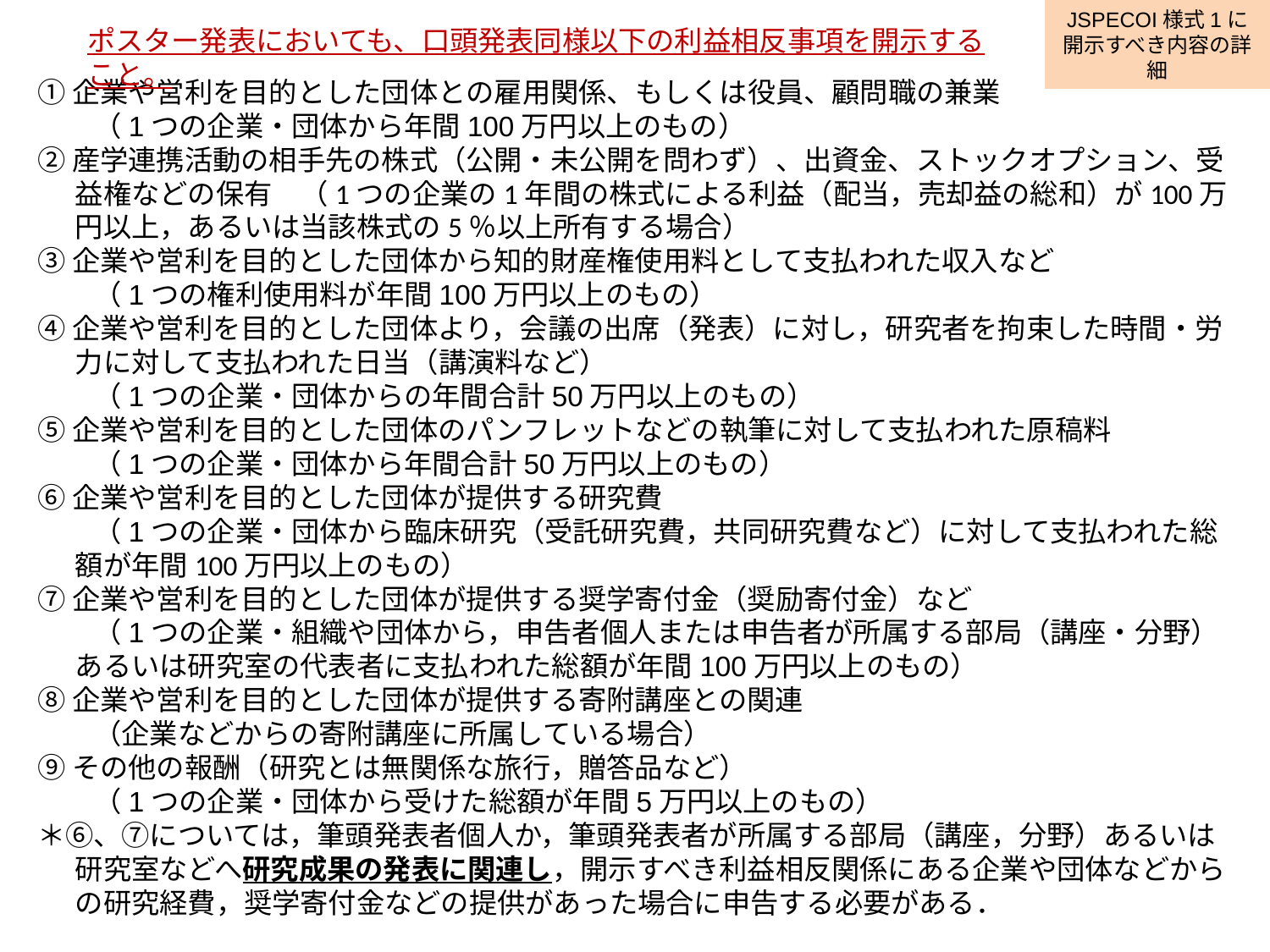

JSPECOI様式1に開示すべき内容の詳細
ポスター発表においても、口頭発表同様以下の利益相反事項を開示すること。
①企業や営利を目的とした団体との雇用関係、もしくは役員、顧問職の兼業
　　（1つの企業・団体から年間100万円以上のもの）
②産学連携活動の相手先の株式（公開・未公開を問わず）、出資金、ストックオプション、受益権などの保有　（1つの企業の1年間の株式による利益（配当，売却益の総和）が100万円以上，あるいは当該株式の5％以上所有する場合）
③企業や営利を目的とした団体から知的財産権使用料として支払われた収入など
　　（1つの権利使用料が年間100万円以上のもの）
④企業や営利を目的とした団体より，会議の出席（発表）に対し，研究者を拘束した時間・労力に対して支払われた日当（講演料など）
　　（1つの企業・団体からの年間合計50万円以上のもの）
⑤企業や営利を目的とした団体のパンフレットなどの執筆に対して支払われた原稿料
　　（1つの企業・団体から年間合計50万円以上のもの）
⑥企業や営利を目的とした団体が提供する研究費
　　（1つの企業・団体から臨床研究（受託研究費，共同研究費など）に対して支払われた総額が年間100万円以上のもの）
⑦企業や営利を目的とした団体が提供する奨学寄付金（奨励寄付金）など
　　（1つの企業・組織や団体から，申告者個人または申告者が所属する部局（講座・分野）あるいは研究室の代表者に支払われた総額が年間100万円以上のもの）
⑧企業や営利を目的とした団体が提供する寄附講座との関連
　　（企業などからの寄附講座に所属している場合）
⑨その他の報酬（研究とは無関係な旅行，贈答品など）
　　（1つの企業・団体から受けた総額が年間5万円以上のもの）
＊⑥、⑦については，筆頭発表者個人か，筆頭発表者が所属する部局（講座，分野）あるいは研究室などへ研究成果の発表に関連し，開示すべき利益相反関係にある企業や団体などからの研究経費，奨学寄付金などの提供があった場合に申告する必要がある．